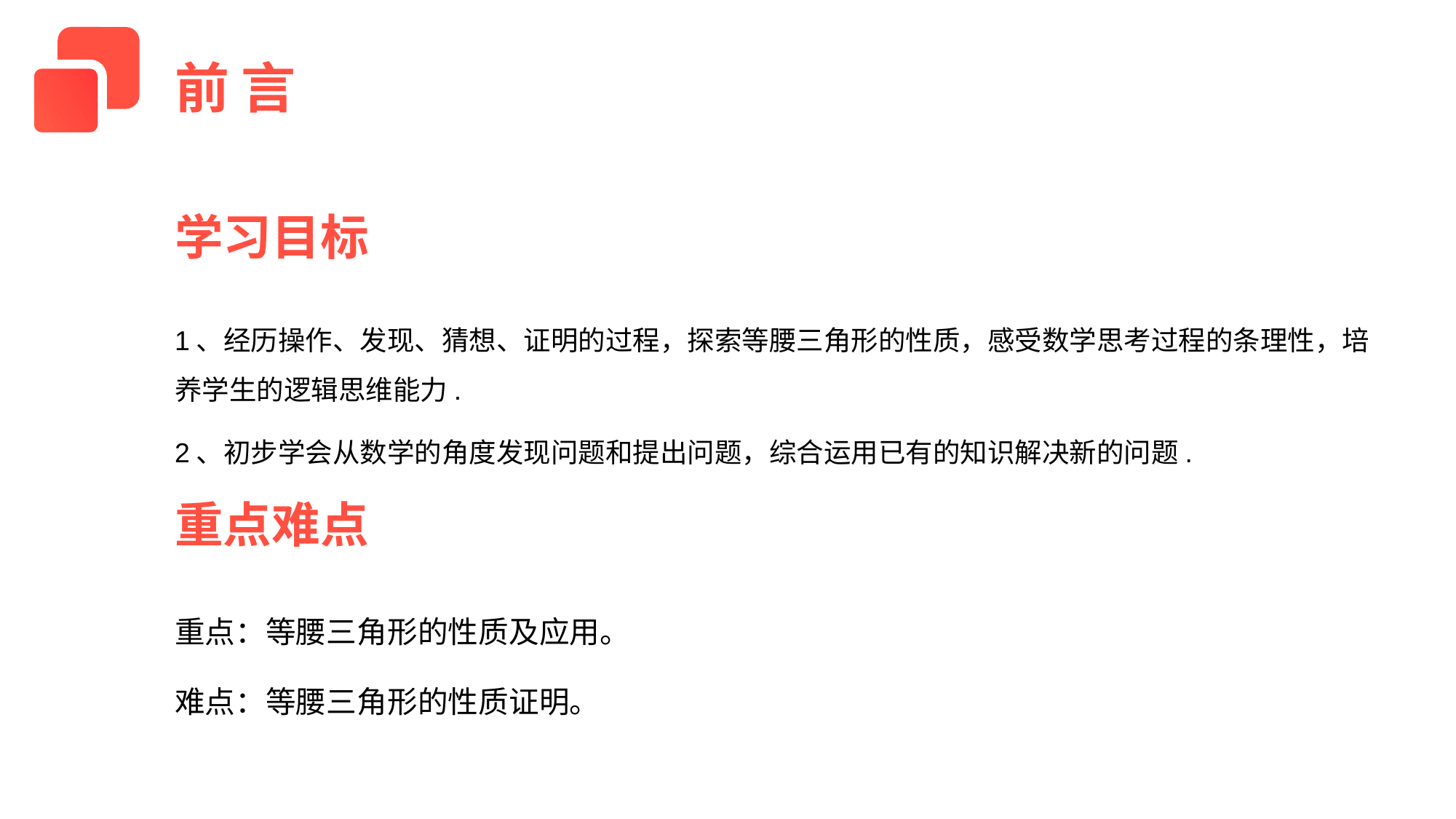

前 言
学习目标
1、经历操作、发现、猜想、证明的过程，探索等腰三角形的性质，感受数学思考过程的条理性，培养学生的逻辑思维能力.
2、初步学会从数学的角度发现问题和提出问题，综合运用已有的知识解决新的问题.
重点难点
重点：等腰三角形的性质及应用。
难点：等腰三角形的性质证明。